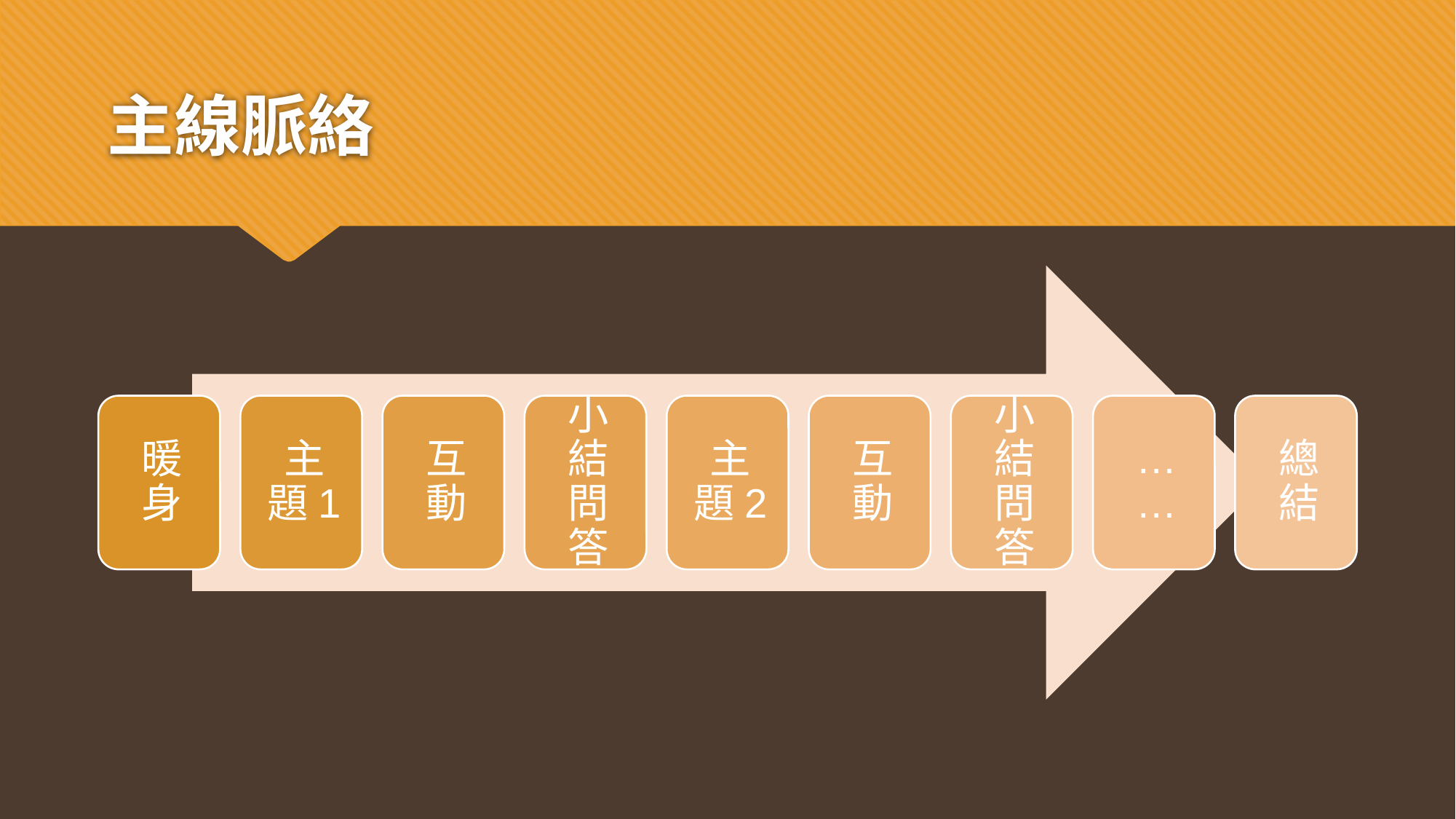

# 主線脈絡
暖身
主題1
互動
小結問答
主題2
互動
小結問答
……
總結